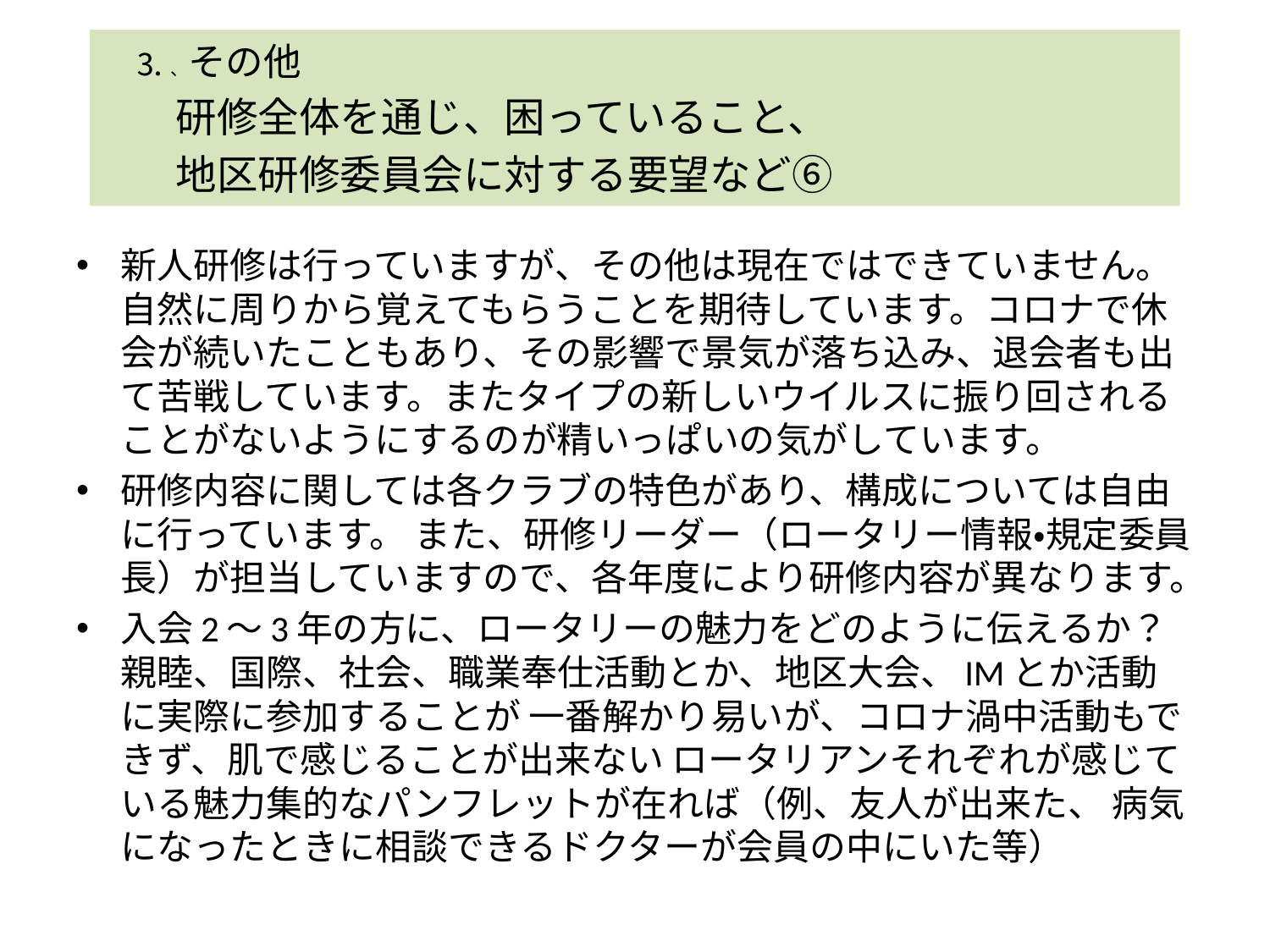

⒊、その他
研修全体を通じ、困っていること、
地区研修委員会に対する要望など⑥
新人研修は行っていますが、その他は現在ではできていません。自然に周りから覚えてもらうことを期待しています。コロナで休会が続いたこともあり、その影響で景気が落ち込み、退会者も出て苦戦しています。またタイプの新しいウイルスに振り回されることがないようにするのが精いっぱいの気がしています。
研修内容に関しては各クラブの特色があり、構成については自由に行っています。 また、研修リーダー（ロータリー情報・規定委員長）が担当していますので、各年度により研修内容が異なります。
入会2～3年の方に、ロータリーの魅力をどのように伝えるか？ 親睦、国際、社会、職業奉仕活動とか、地区大会、IMとか活動に実際に参加することが 一番解かり易いが、コロナ渦中活動もできず、肌で感じることが出来ない ロータリアンそれぞれが感じている魅力集的なパンフレットが在れば（例、友人が出来た、 病気になったときに相談できるドクターが会員の中にいた等）